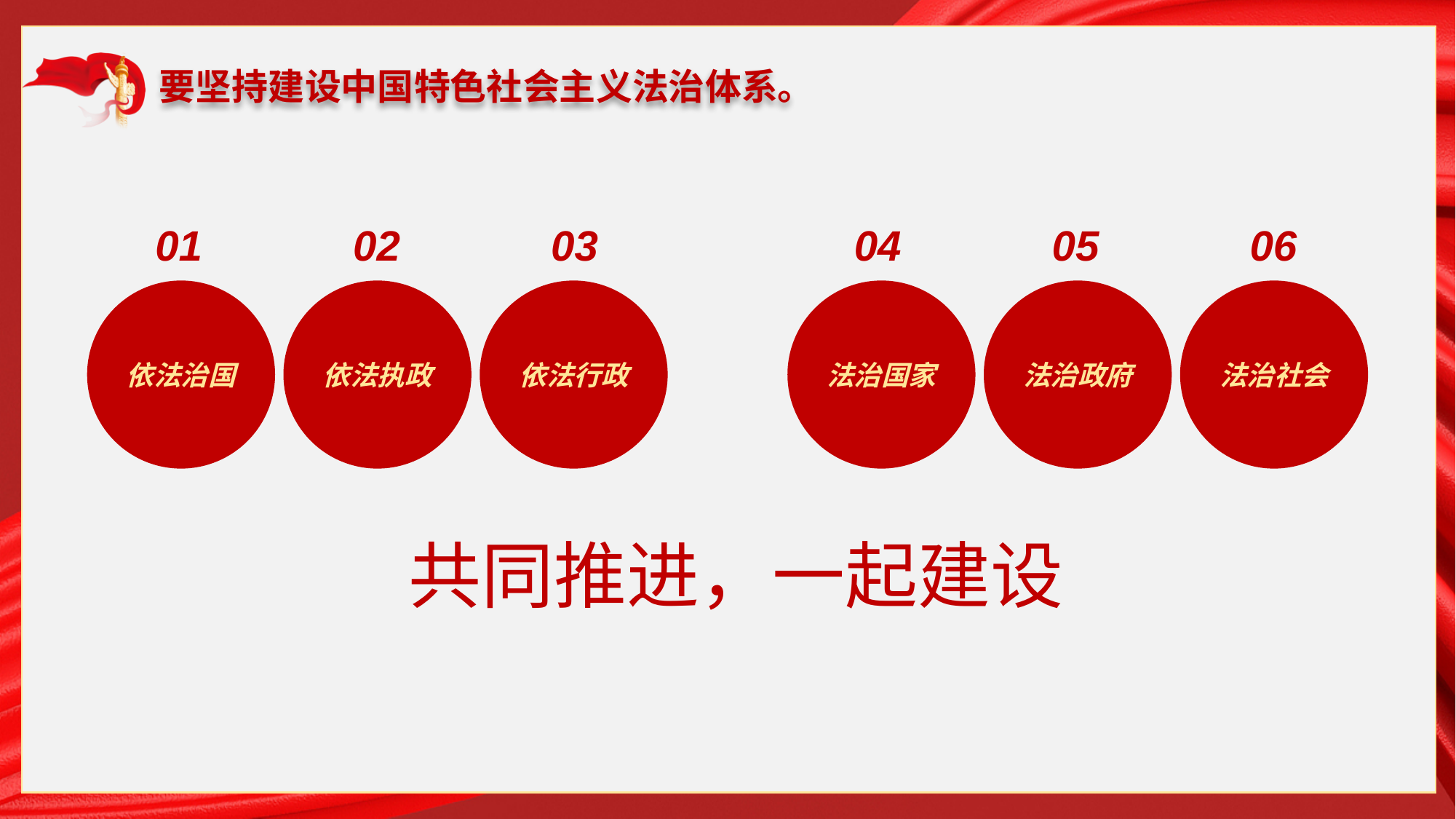

要坚持建设中国特色社会主义法治体系。
01
02
03
04
05
06
依法治国
依法执政
依法行政
法治国家
法治政府
法治社会
共同推进，一起建设